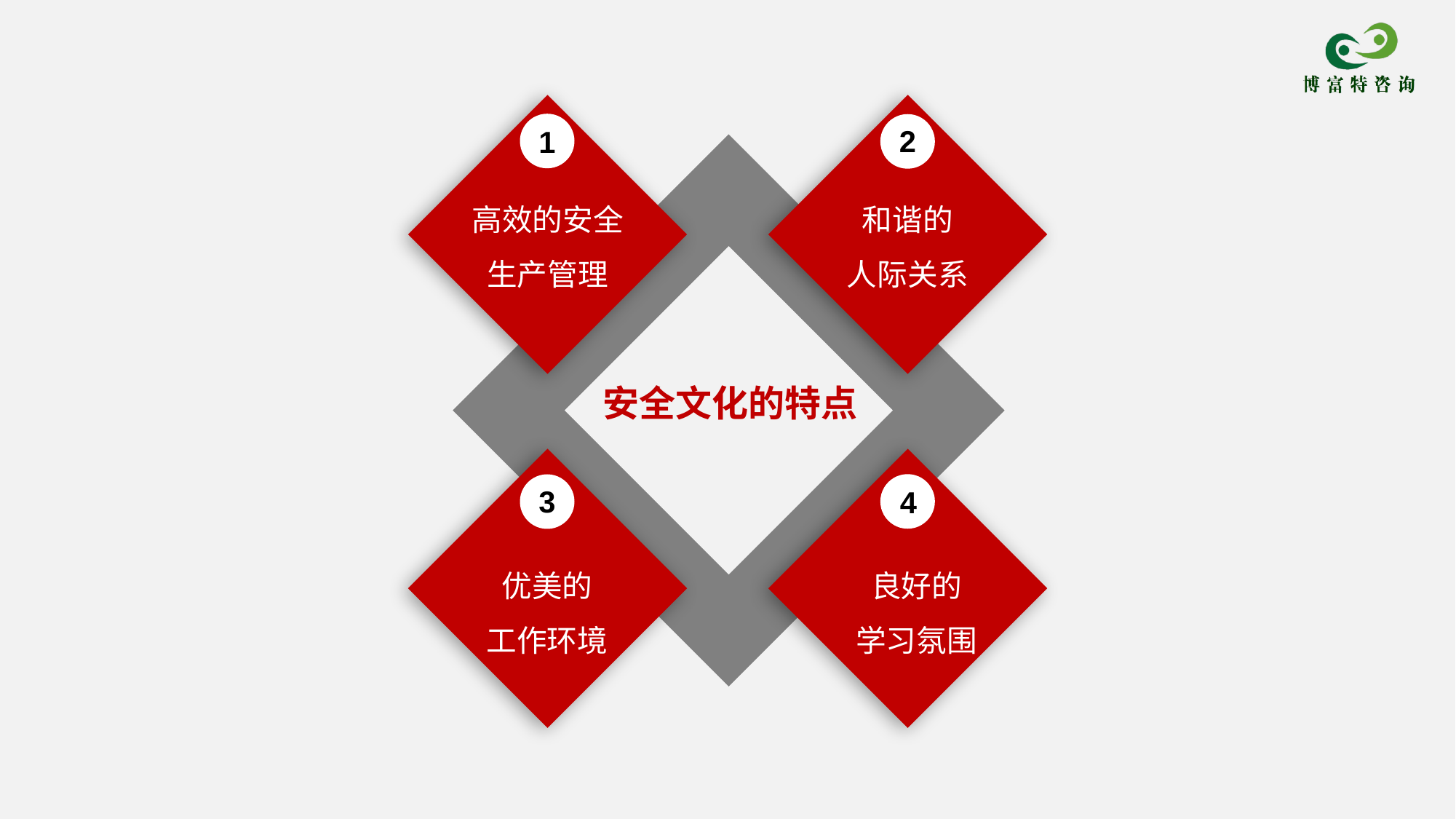

2
1

高效的安全
生产管理
和谐的
人际关系

安全文化的特点

3
4

优美的
工作环境
良好的
学习氛围